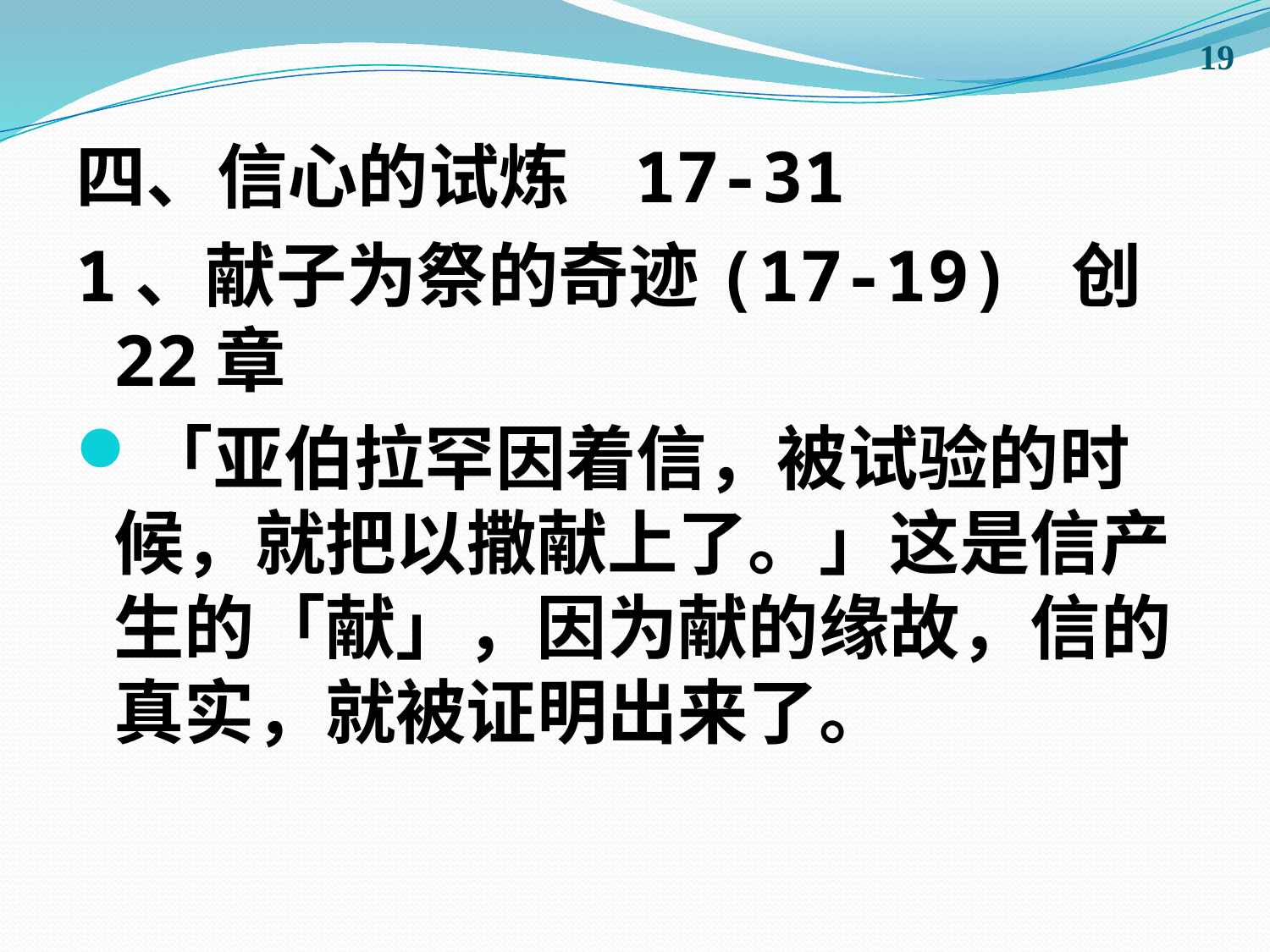

19
#
四、信心的试炼   17-31
1、献子为祭的奇迹(17-19) 创22章
「亚伯拉罕因着信，被试验的时候，就把以撒献上了。」这是信产生的「献」，因为献的缘故，信的真实，就被证明出来了。